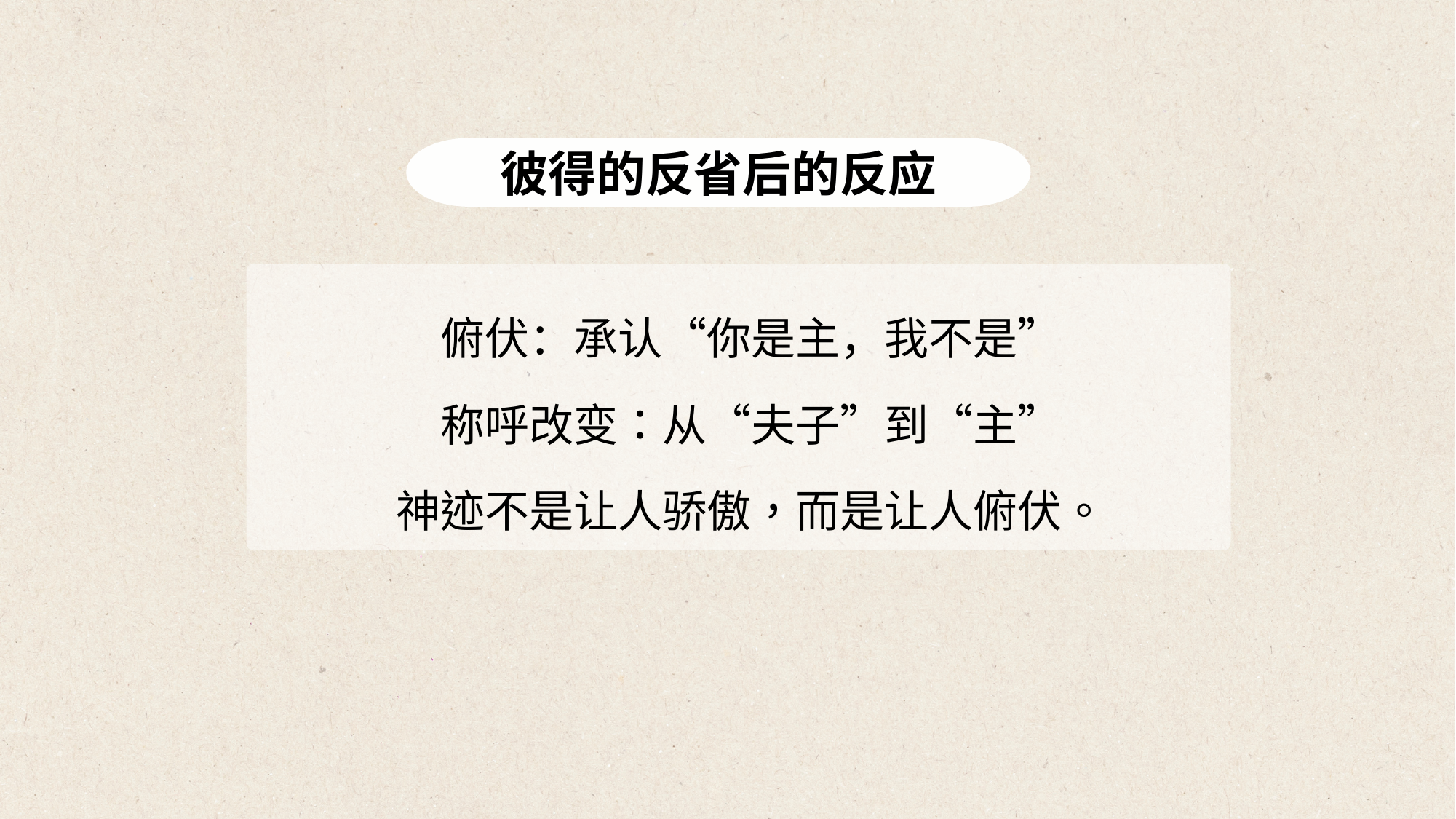

彼得的反省后的反应

俯伏：承认“你是主，我不是”
称呼改变：从“夫子”到“主”
神迹不是让人骄傲，而是让人俯伏。